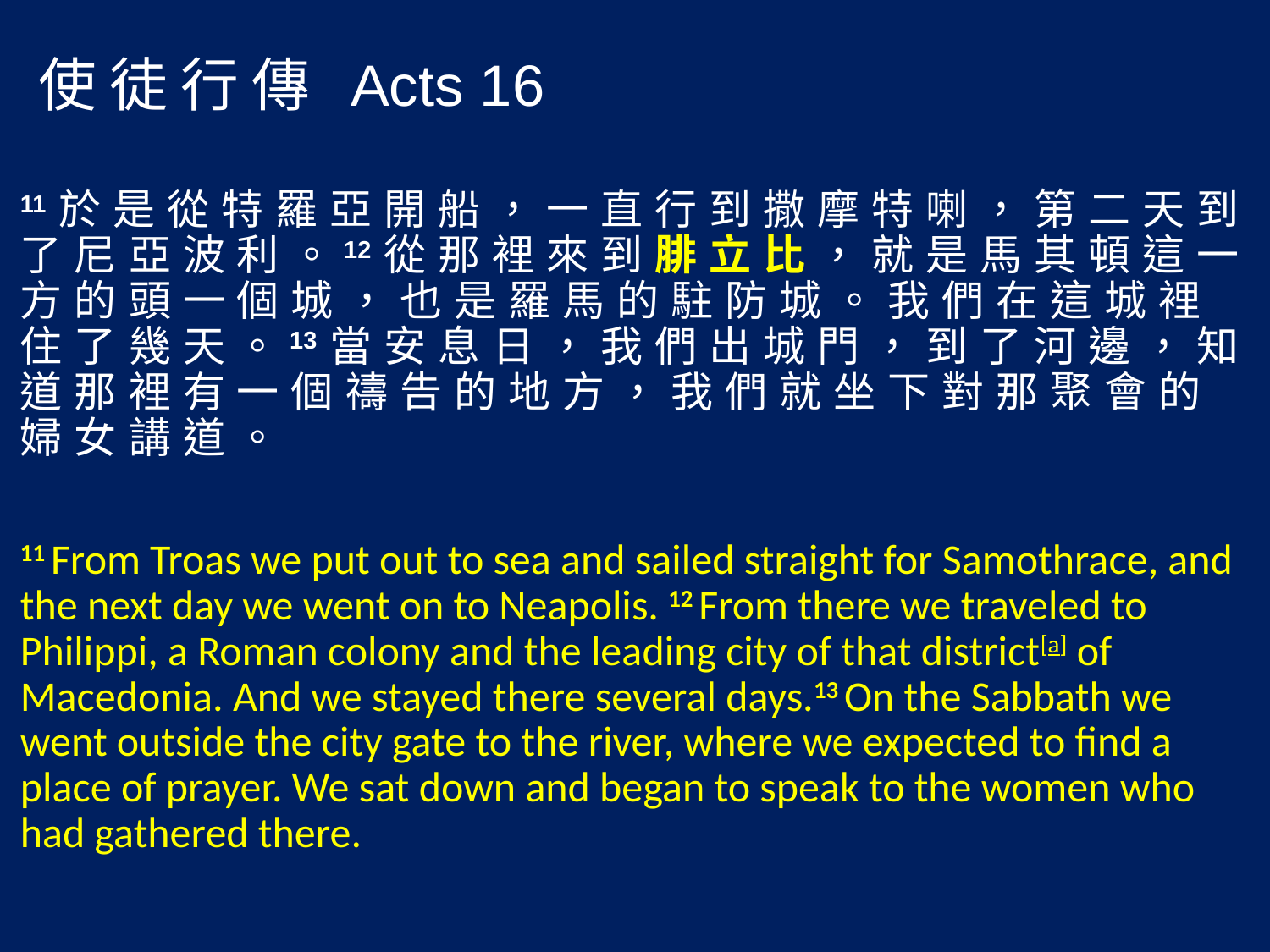

# 使 徒 行 傳  Acts 16
11 於 是 從 特 羅 亞 開 船 ， 一 直 行 到 撒 摩 特 喇 ， 第 二 天 到 了 尼 亞 波 利 。12 從 那 裡 來 到 腓 立 比 ， 就 是 馬 其 頓 這 一 方 的 頭 一 個 城 ， 也 是 羅 馬 的 駐 防 城 。 我 們 在 這 城 裡 住 了 幾 天 。13 當 安 息 日 ， 我 們 出 城 門 ， 到 了 河 邊 ， 知 道 那 裡 有 一 個 禱 告 的 地 方 ， 我 們 就 坐 下 對 那 聚 會 的 婦 女 講 道 。

11 From Troas we put out to sea and sailed straight for Samothrace, and the next day we went on to Neapolis. 12 From there we traveled to Philippi, a Roman colony and the leading city of that district[a] of Macedonia. And we stayed there several days.13 On the Sabbath we went outside the city gate to the river, where we expected to find a place of prayer. We sat down and began to speak to the women who had gathered there.